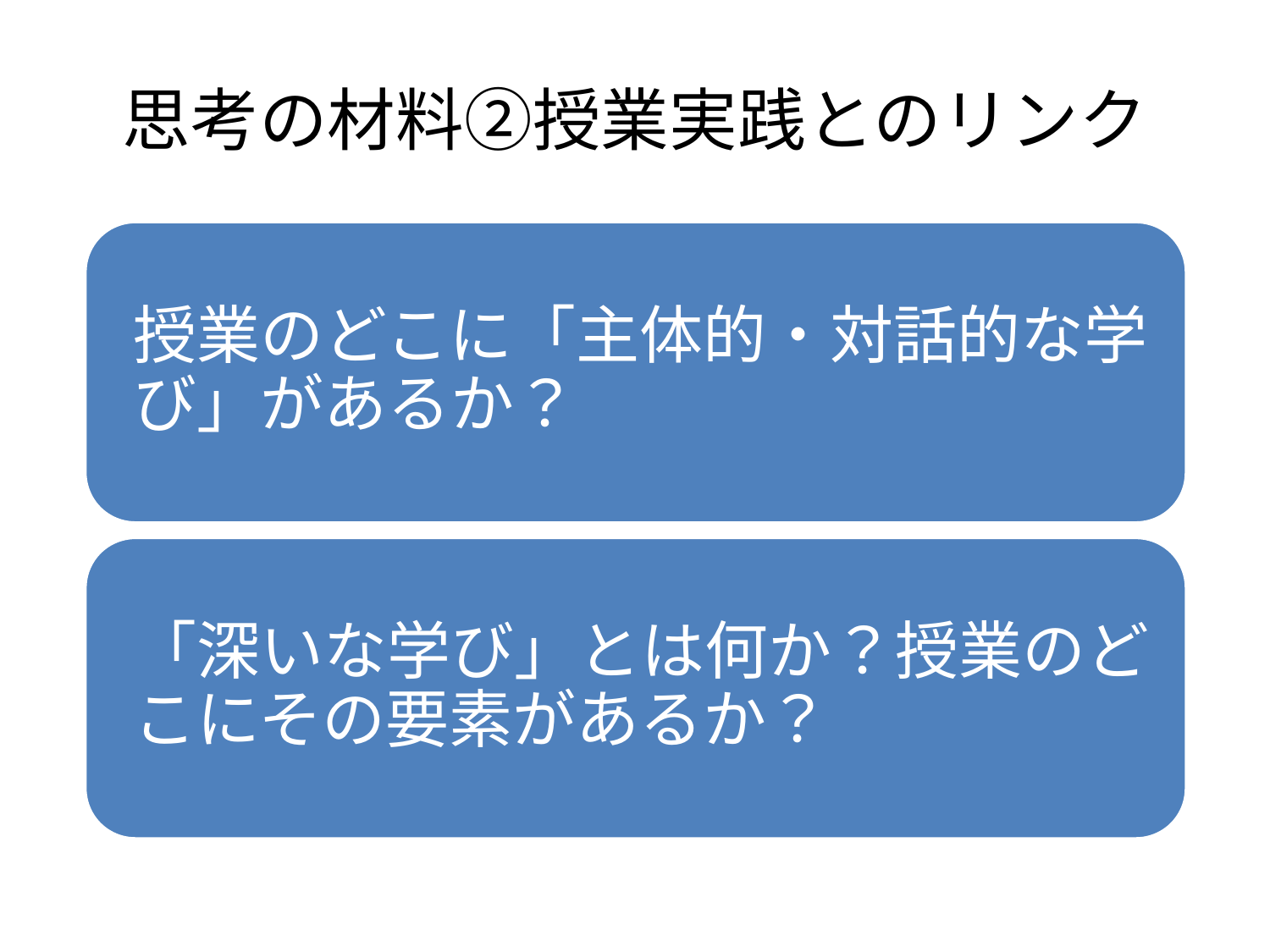

# 思考の材料②授業実践とのリンク
授業のどこに「主体的・対話的な学び」があるか？
「深いな学び」とは何か？授業のどこにその要素があるか？